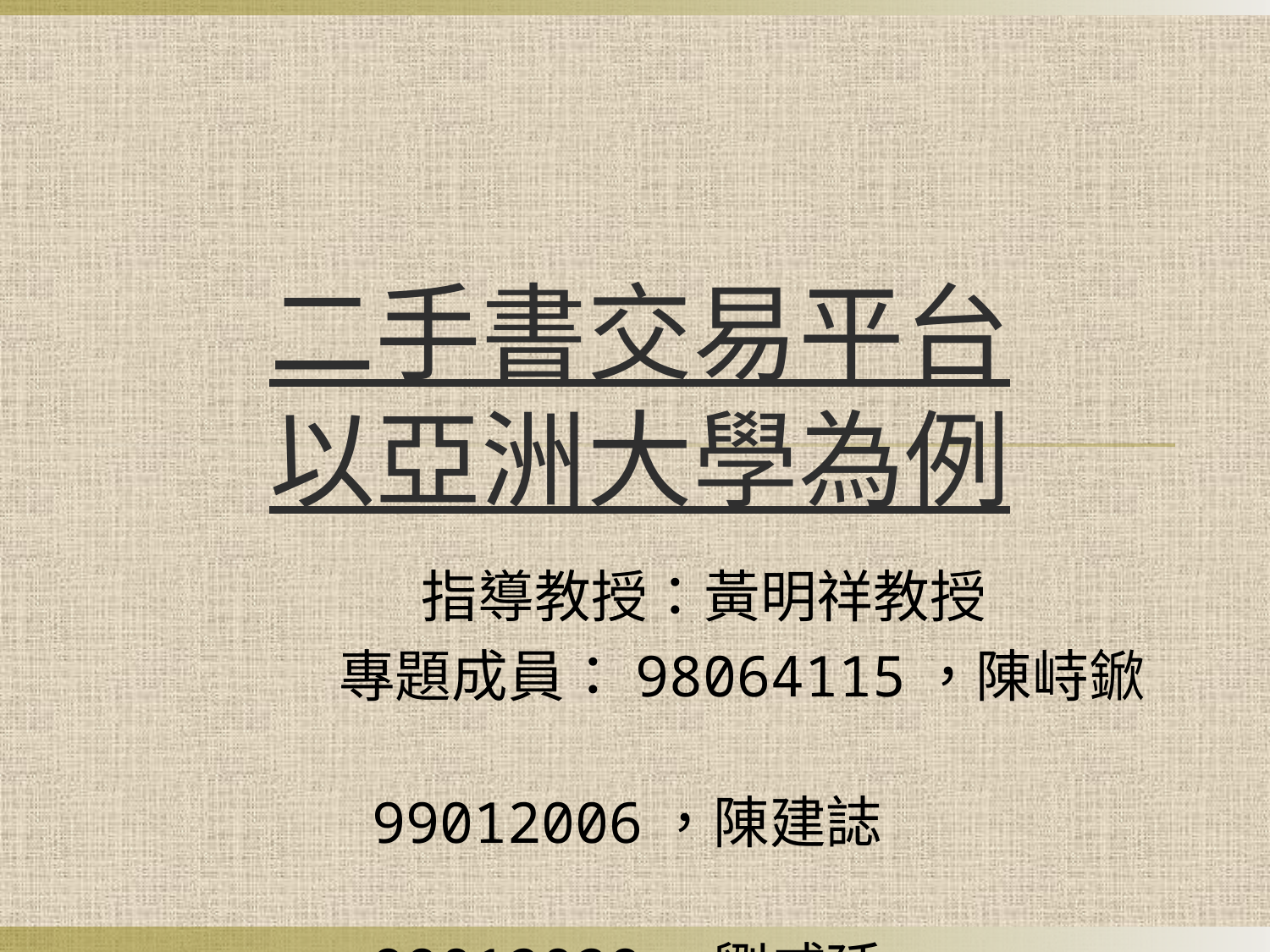

# 二手書交易平台 以亞洲大學為例

           指導教授：黃明祥教授
                 專題成員：98064115，陳峙鍁
                           99012006，陳建誌
                           99012029，劉威廷